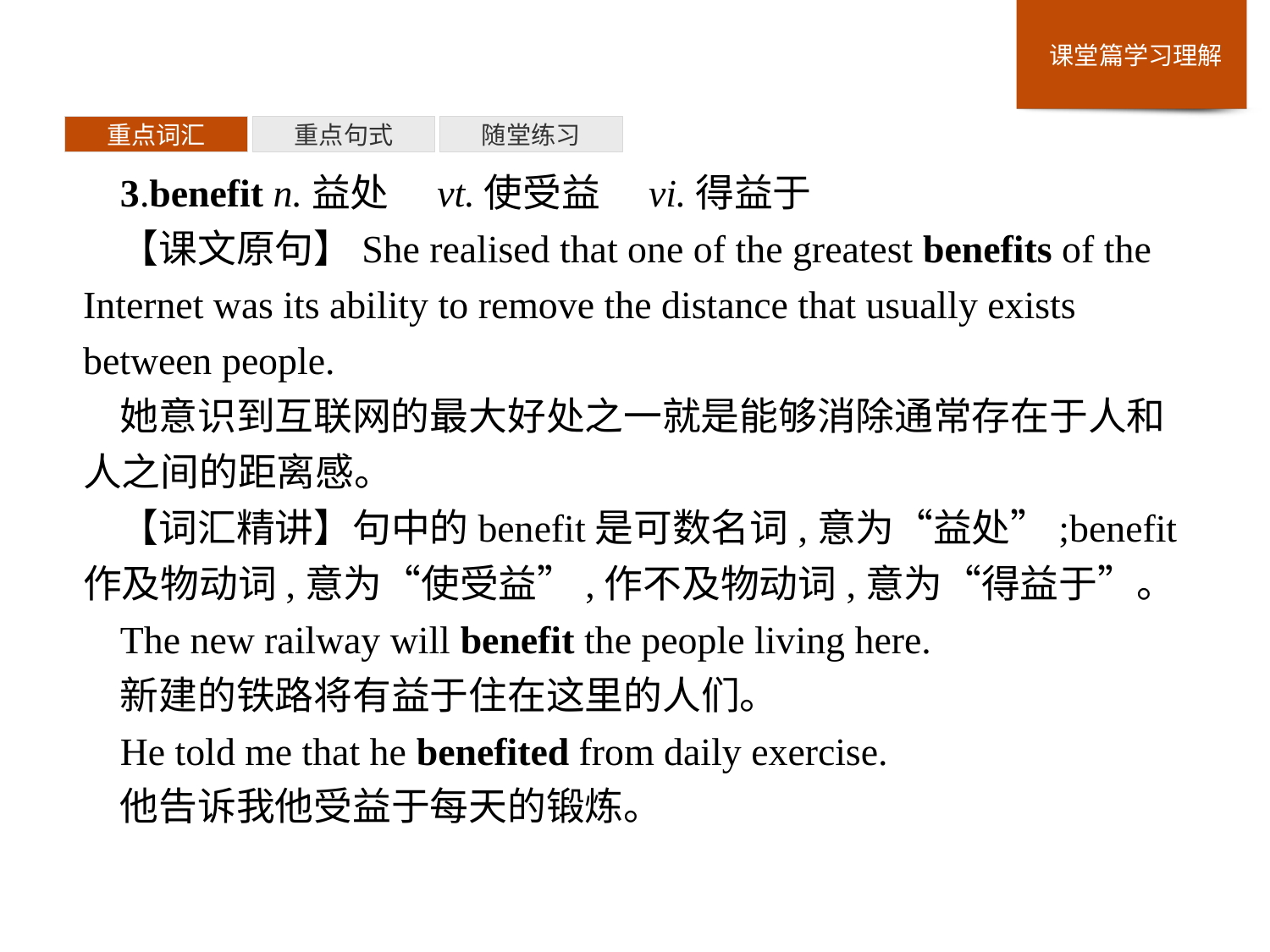

重点词汇
重点句式
随堂练习
3.benefit n.益处　vt.使受益　vi.得益于
【课文原句】She realised that one of the greatest benefits of the Internet was its ability to remove the distance that usually exists between people.
她意识到互联网的最大好处之一就是能够消除通常存在于人和人之间的距离感。
【词汇精讲】句中的benefit是可数名词,意为“益处”;benefit作及物动词,意为“使受益”,作不及物动词,意为“得益于”。
The new railway will benefit the people living here.
新建的铁路将有益于住在这里的人们。
He told me that he benefited from daily exercise.
他告诉我他受益于每天的锻炼。